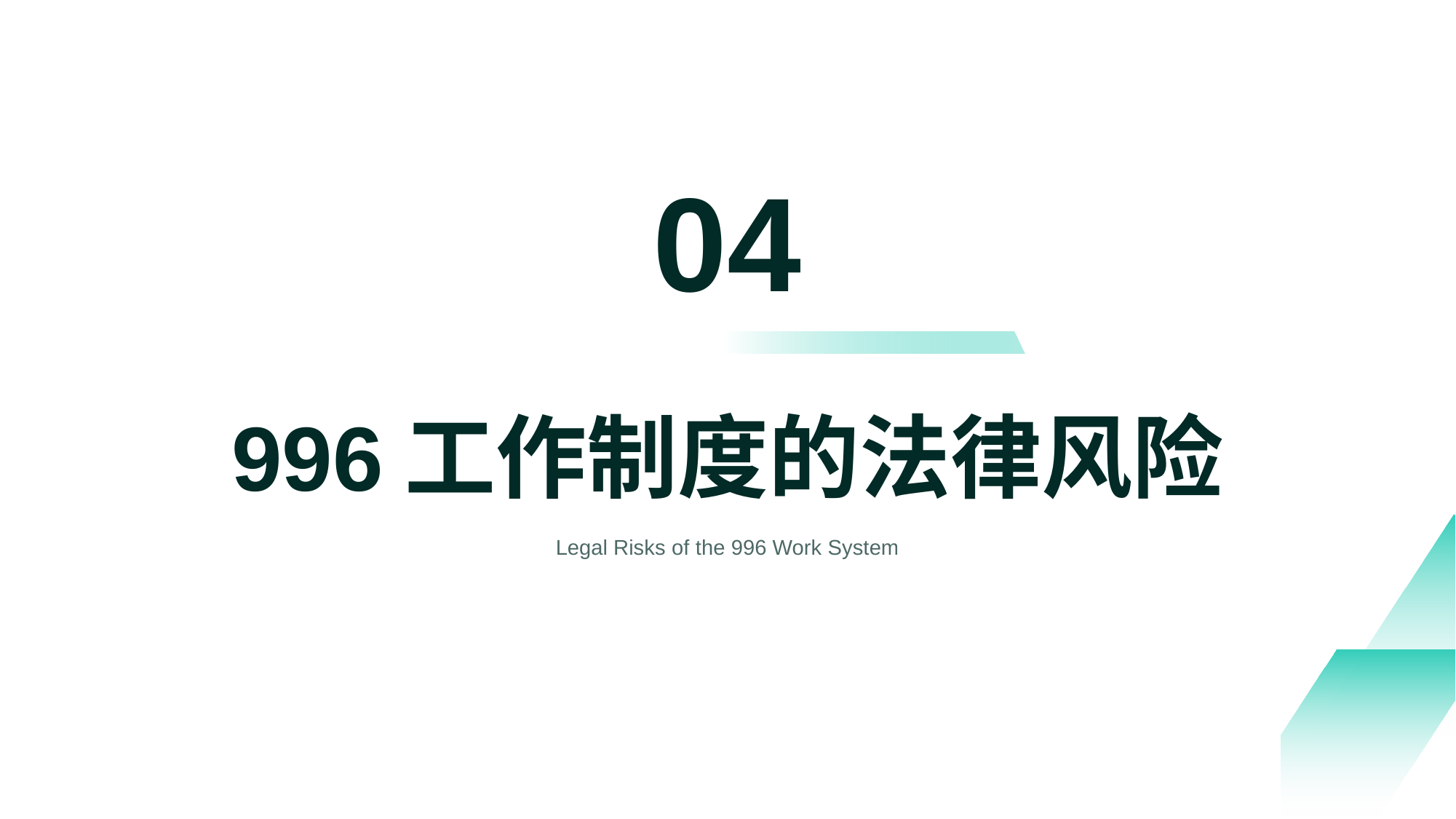

04

996工作制度的法律风险

Legal Risks of the 996 Work System